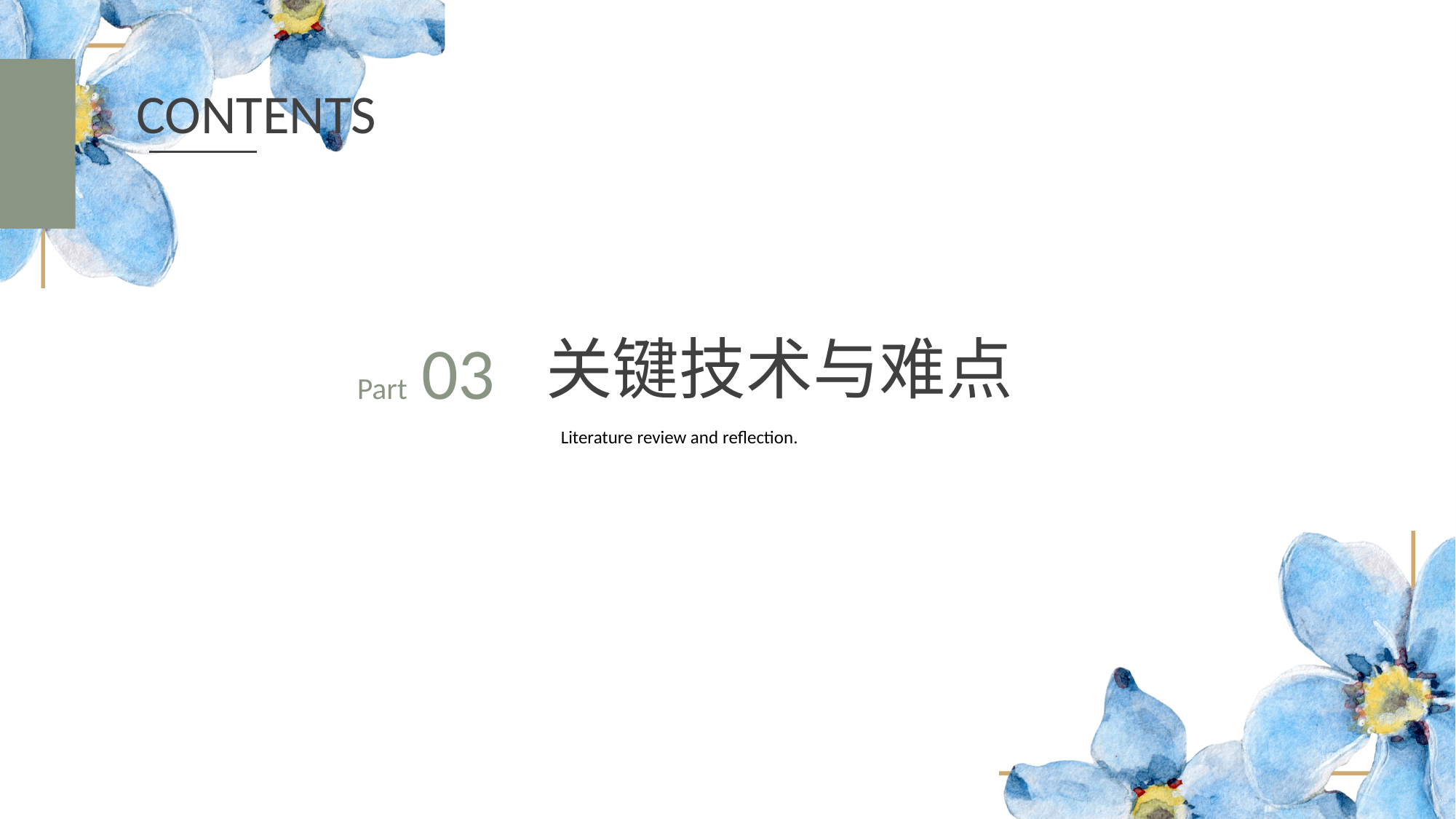

CONTENTS
Part  03
关键技术与难点
Literature review and reflection.